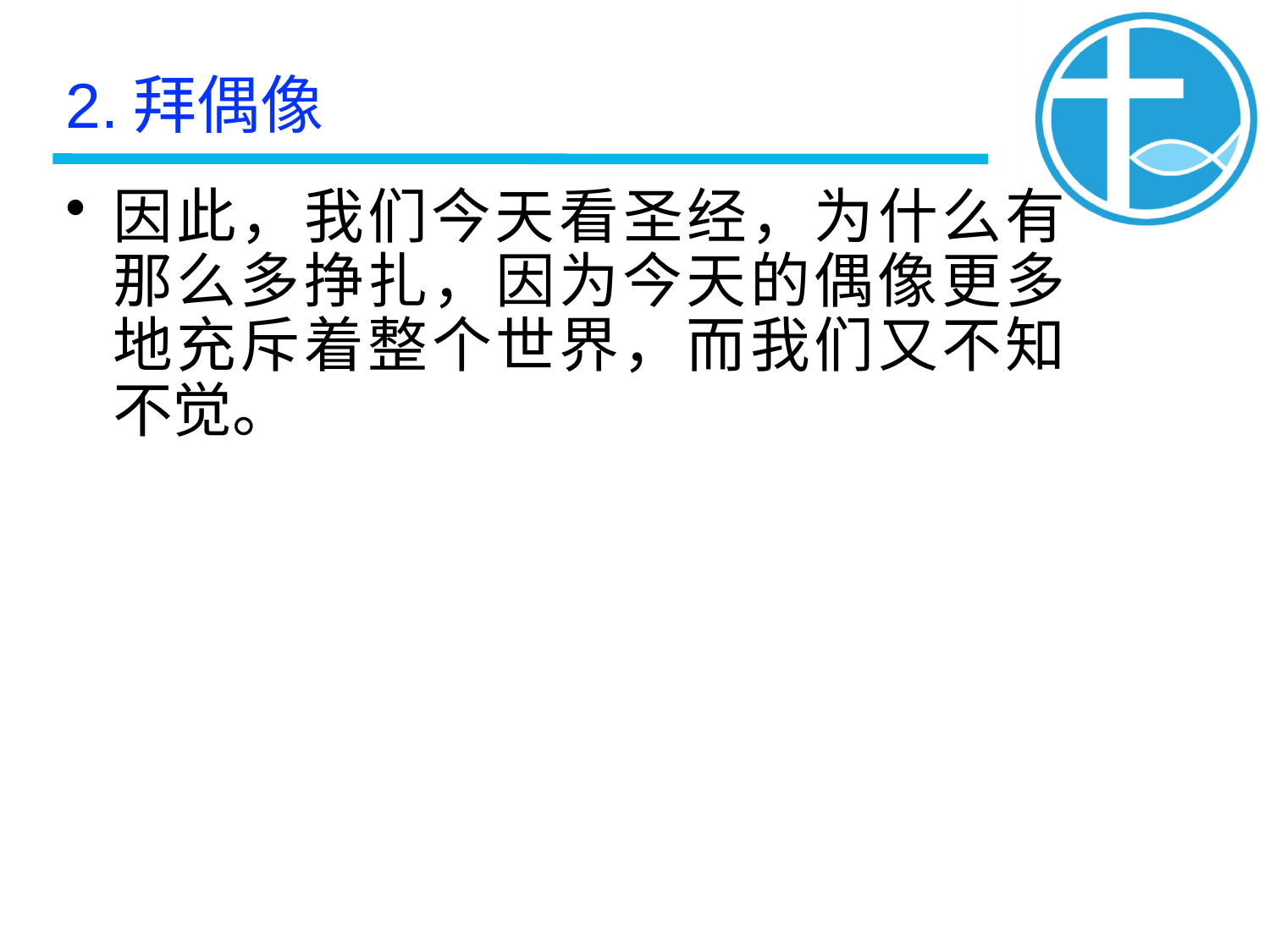

2.拜偶像
因此，我们今天看圣经，为什么有那么多挣扎，因为今天的偶像更多地充斥着整个世界，而我们又不知不觉。